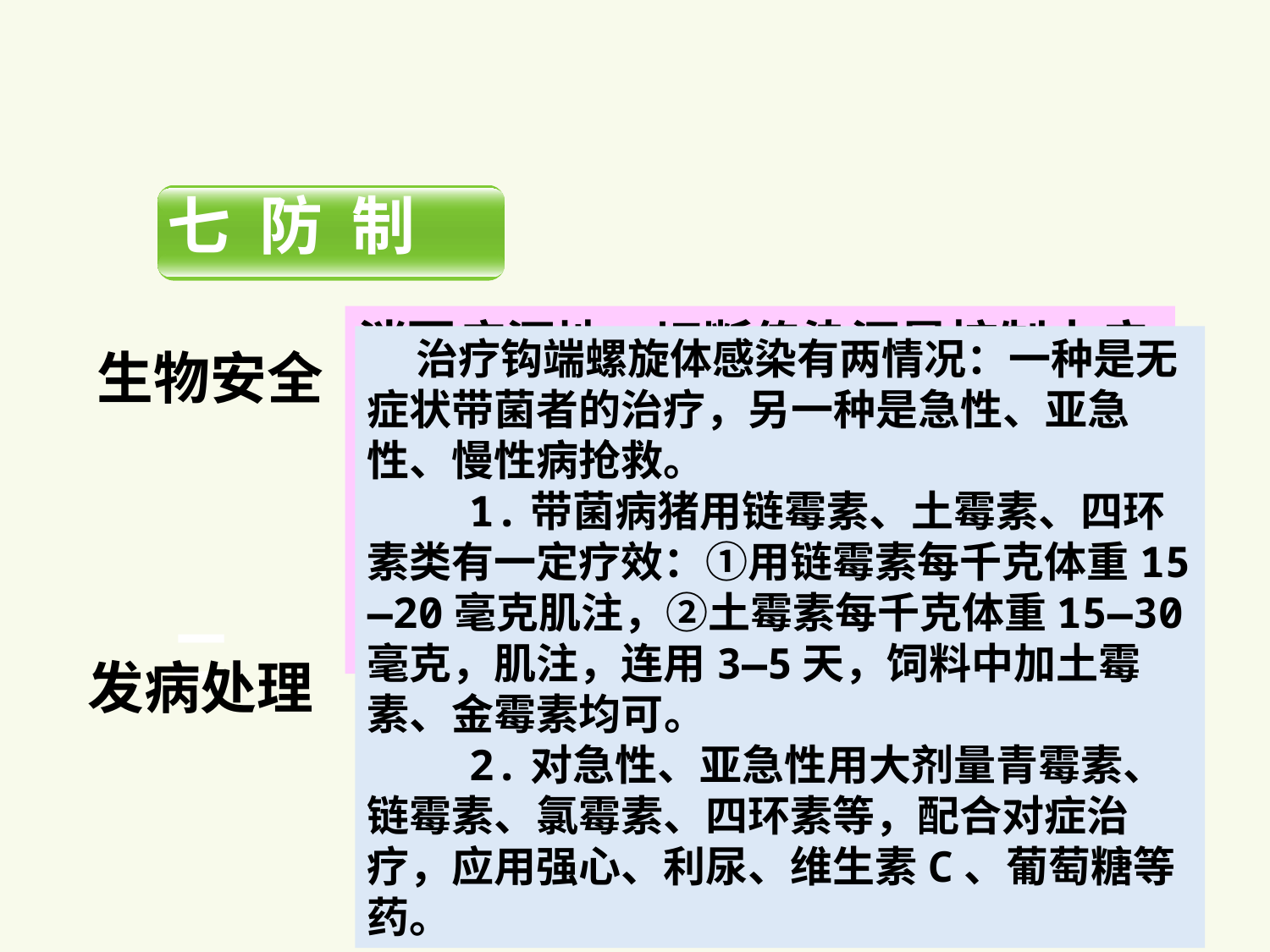

七  防  制

消灭疫源地，切断传染源是控制本病的关键。做好灭鼠工作，对病畜及带菌家畜实行严格控制，做好环境卫生保护，经常消毒，清理污水、垃圾、粪便发酵。对发病地区进行定期注射菌苗免疫。
    治疗钩端螺旋体感染有两情况：一种是无症状带菌者的治疗，另一种是急性、亚急性、慢性病抢救。
    1.带菌病猪用链霉素、土霉素、四环素类有一定疗效：①用链霉素每千克体重15—20毫克肌注，②土霉素每千克体重15—30毫克，肌注，连用3—5天，饲料中加土霉素、金霉素均可。
    2.对急性、亚急性用大剂量青霉素、链霉素、氯霉素、四环素等，配合对症治疗，应用强心、利尿、维生素C、葡萄糖等药。
生物安全
二
发病处理